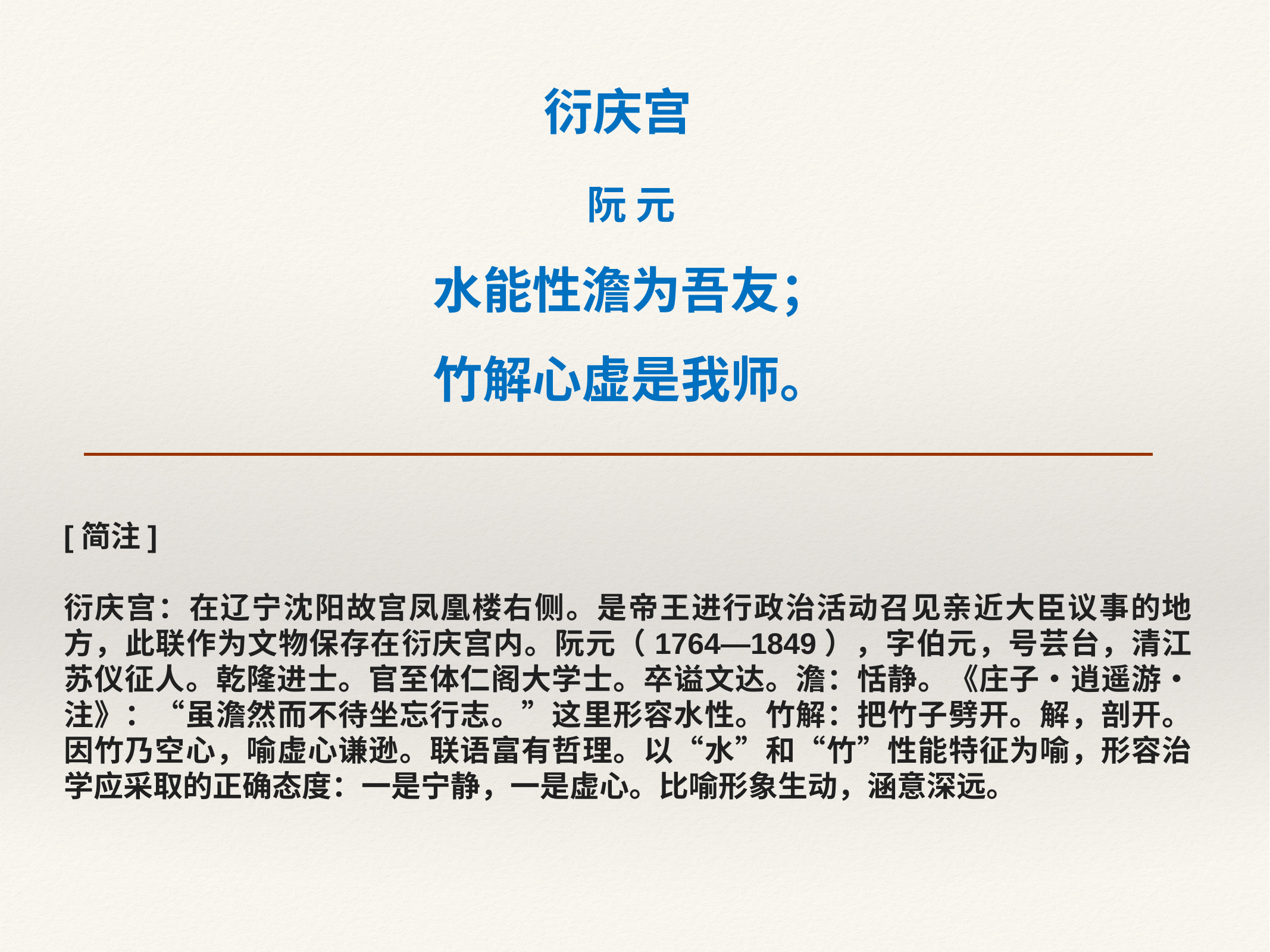

衍庆宫
阮 元
水能性澹为吾友；
竹解心虚是我师。

[简注]

衍庆宫：在辽宁沈阳故宫凤凰楼右侧。是帝王进行政治活动召见亲近大臣议事的地方，此联作为文物保存在衍庆宫内。阮元（1764—1849），字伯元，号芸台，清江苏仪征人。乾隆进士。官至体仁阁大学士。卒谥文达。澹：恬静。《庄子•逍遥游•注》：“虽澹然而不待坐忘行志。”这里形容水性。竹解：把竹子劈开。解，剖开。因竹乃空心，喻虚心谦逊。联语富有哲理。以“水”和“竹”性能特征为喻，形容治学应采取的正确态度：一是宁静，一是虚心。比喻形象生动，涵意深远。